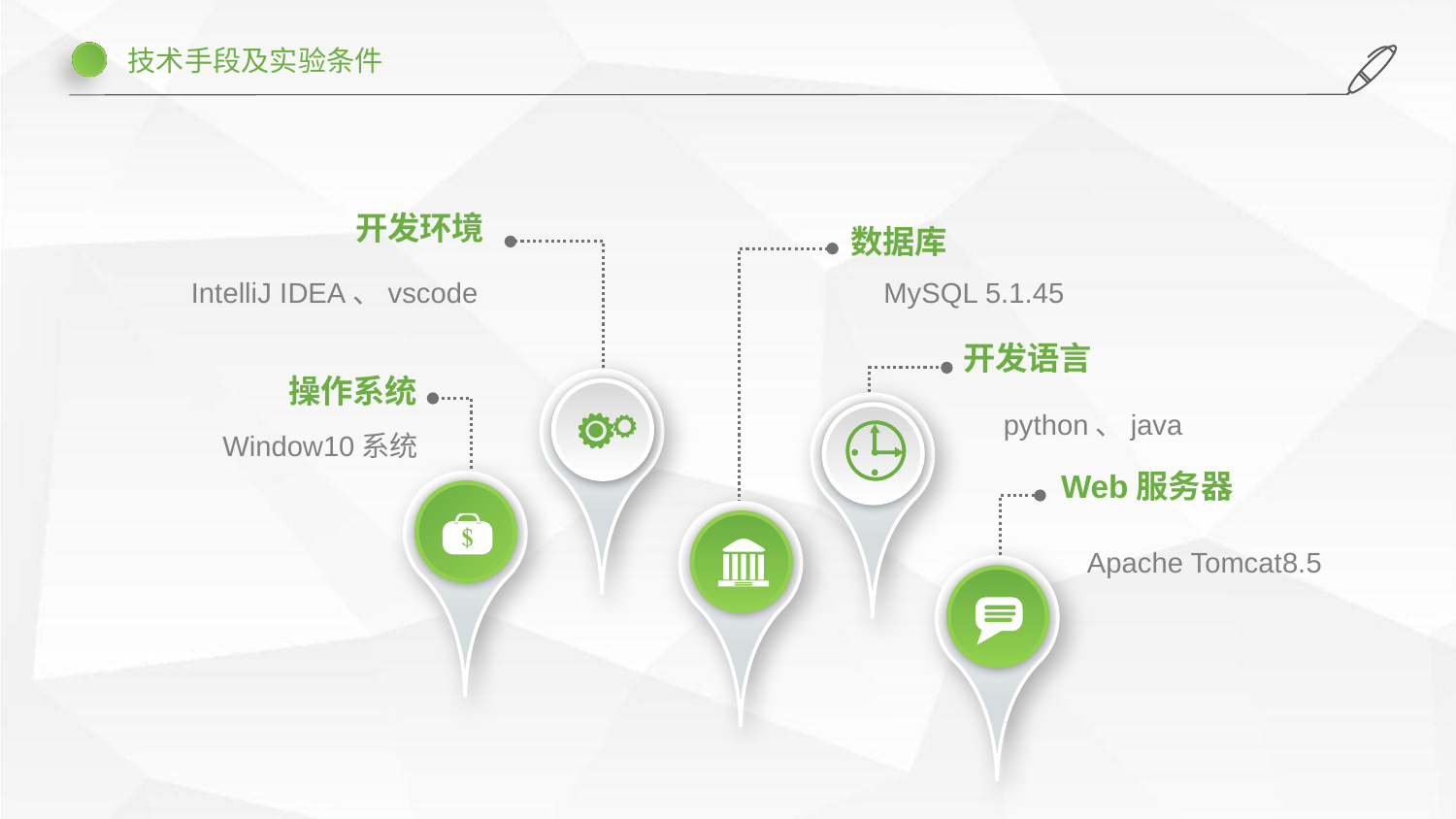

技术手段及实验条件

开发环境
IntelliJ IDEA、vscode

数据库
MySQL 5.1.45

开发语言
python、java

操作系统
Window10系统

Web服务器
Apache Tomcat8.5